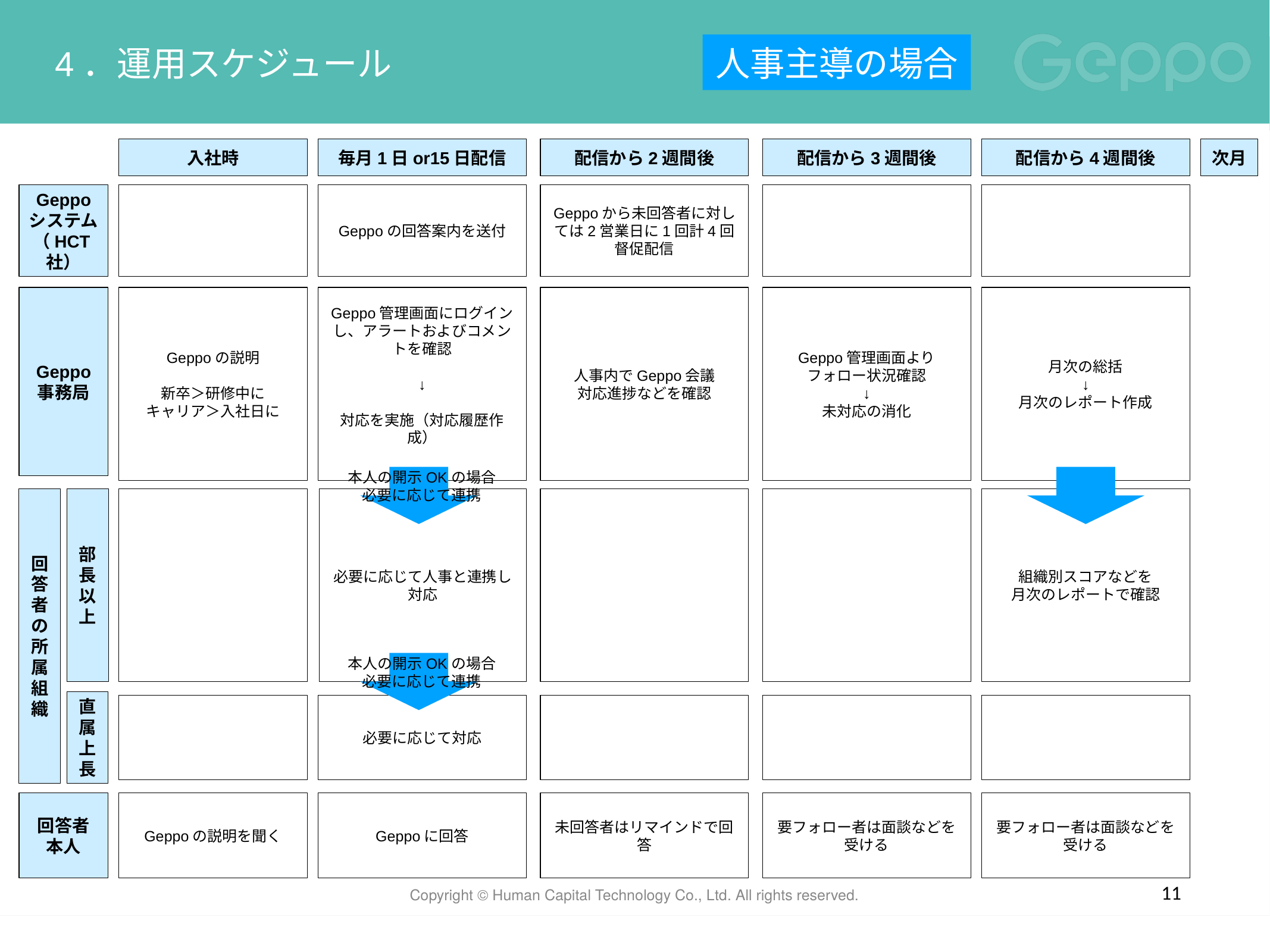

人事主導の場合
# 4．運用スケジュール
入社時
毎月1日or15日配信
配信から2週間後
配信から3週間後
配信から4週間後
次月
Geppo
システム
（HCT社）

Geppoの回答案内を送付
Geppoから未回答者に対しては2営業日に1回計4回督促配信

人事内でGeppo会議
対応進捗などを確認
Geppo管理画面より
フォロー状況確認
↓
未対応の消化
月次の総括
↓
月次のレポート作成
Geppo
事務局
Geppoの説明

新卒＞研修中に
キャリア＞入社日に
Geppo管理画面にログインし、アラートおよびコメントを確認

↓

対応を実施（対応履歴作成）

本人の開示OKの場合
必要に応じて連携

回答者の所属組織

組織別スコアなどを
月次のレポートで確認
部長
以上

必要に応じて人事と連携し対応
本人の開示OKの場合
必要に応じて連携

直属上長

必要に応じて対応

回答者
本人
Geppoの説明を聞く
Geppoに回答
未回答者はリマインドで回答
要フォロー者は面談などを受ける
要フォロー者は面談などを受ける